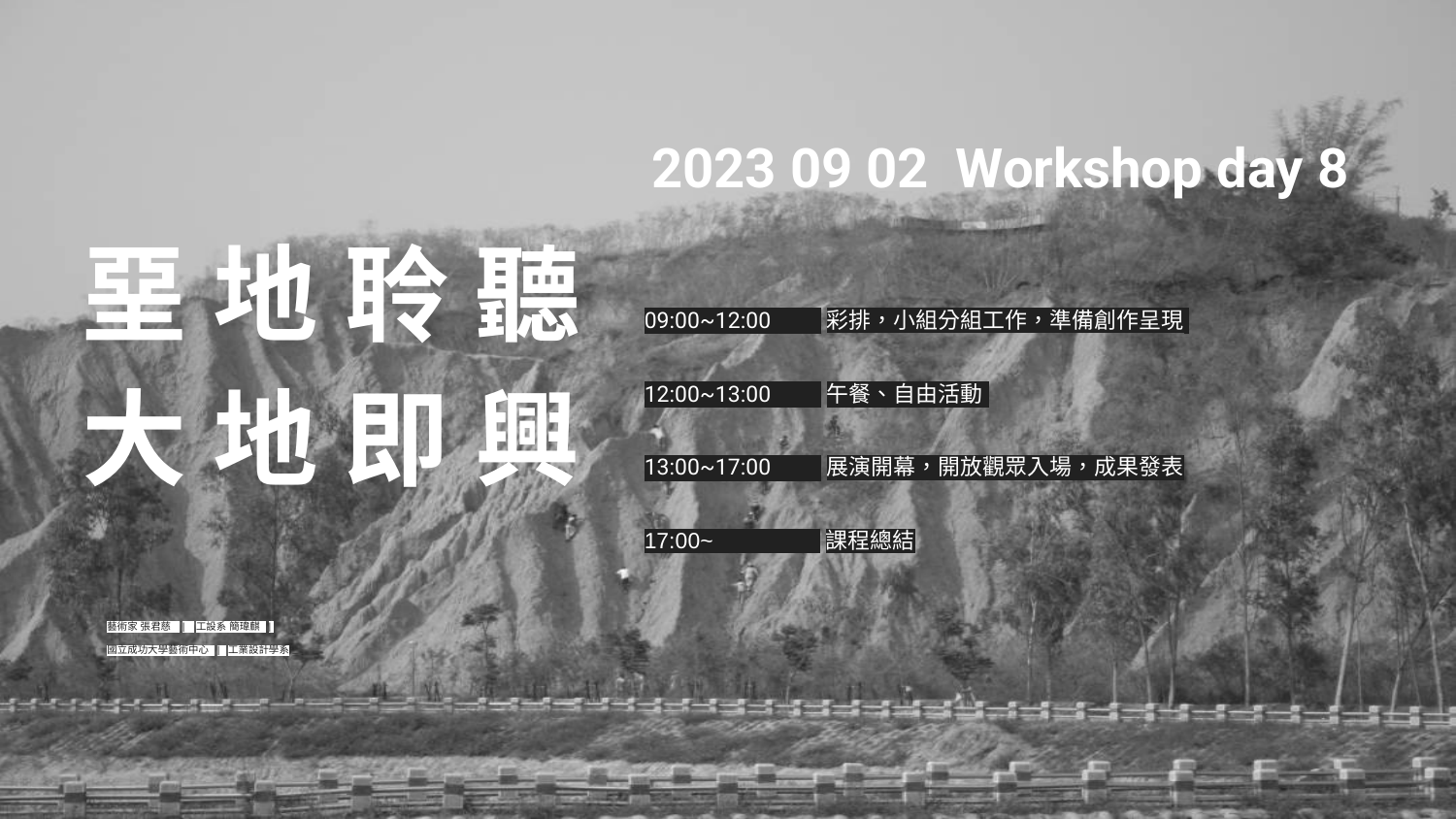

2023 09 02  Workshop day 8
堊 地 聆 聽大 地 即 興
09:00~12:00         彩排，小組分組工作，準備創作呈現
12:00~13:00         午餐、自由活動
13:00~17:00         展演開幕，開放觀眾入場，成果發表
17:00~                 課程總結
藝術家 張君慈   |   工設系 簡瑋麒  |

國立成功大學藝術中心  |  工業設計學系